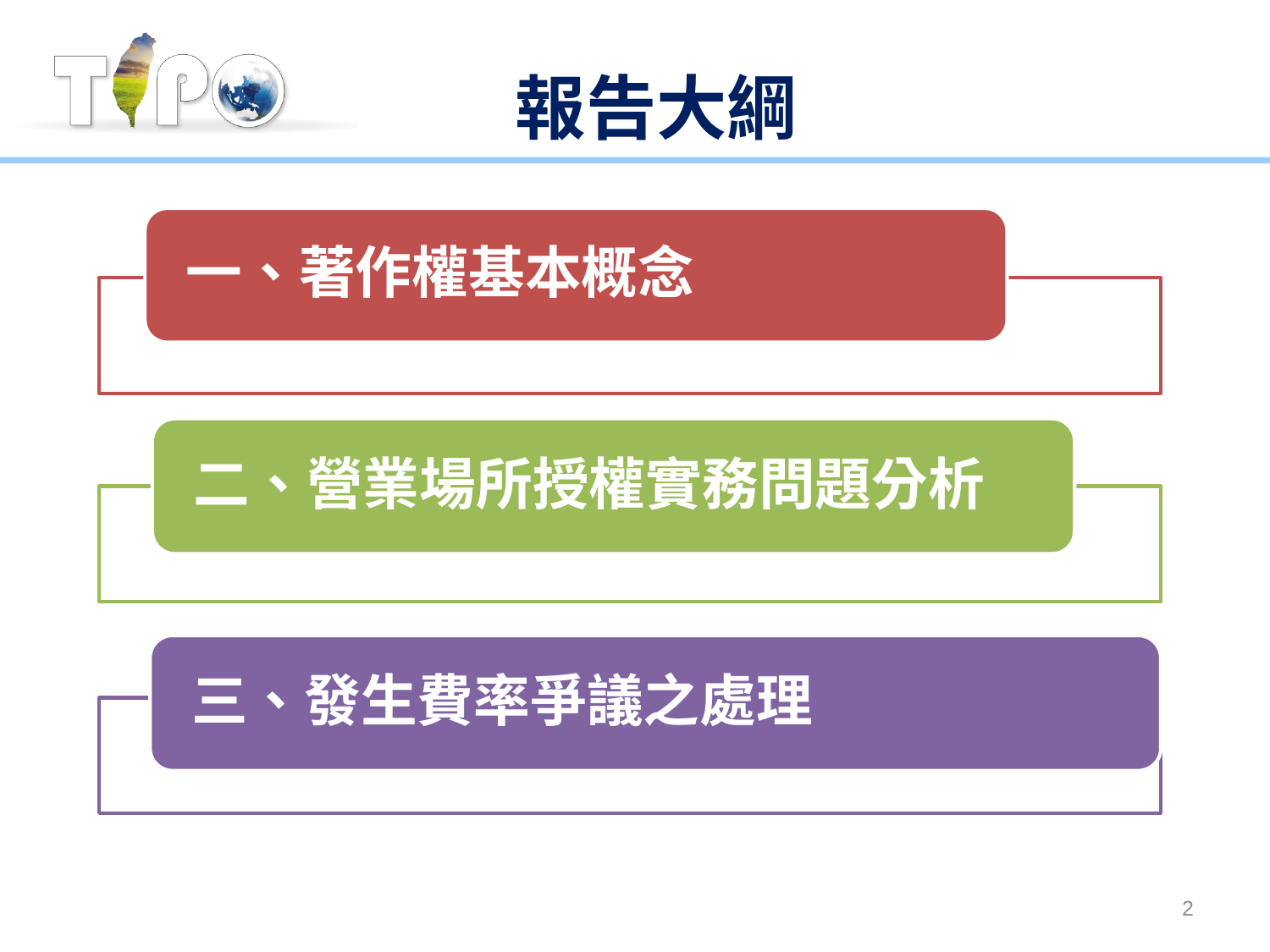

# 報告大綱
一、著作權基本概念
二、營業場所授權實務問題分析
三、發生費率爭議之處理
2